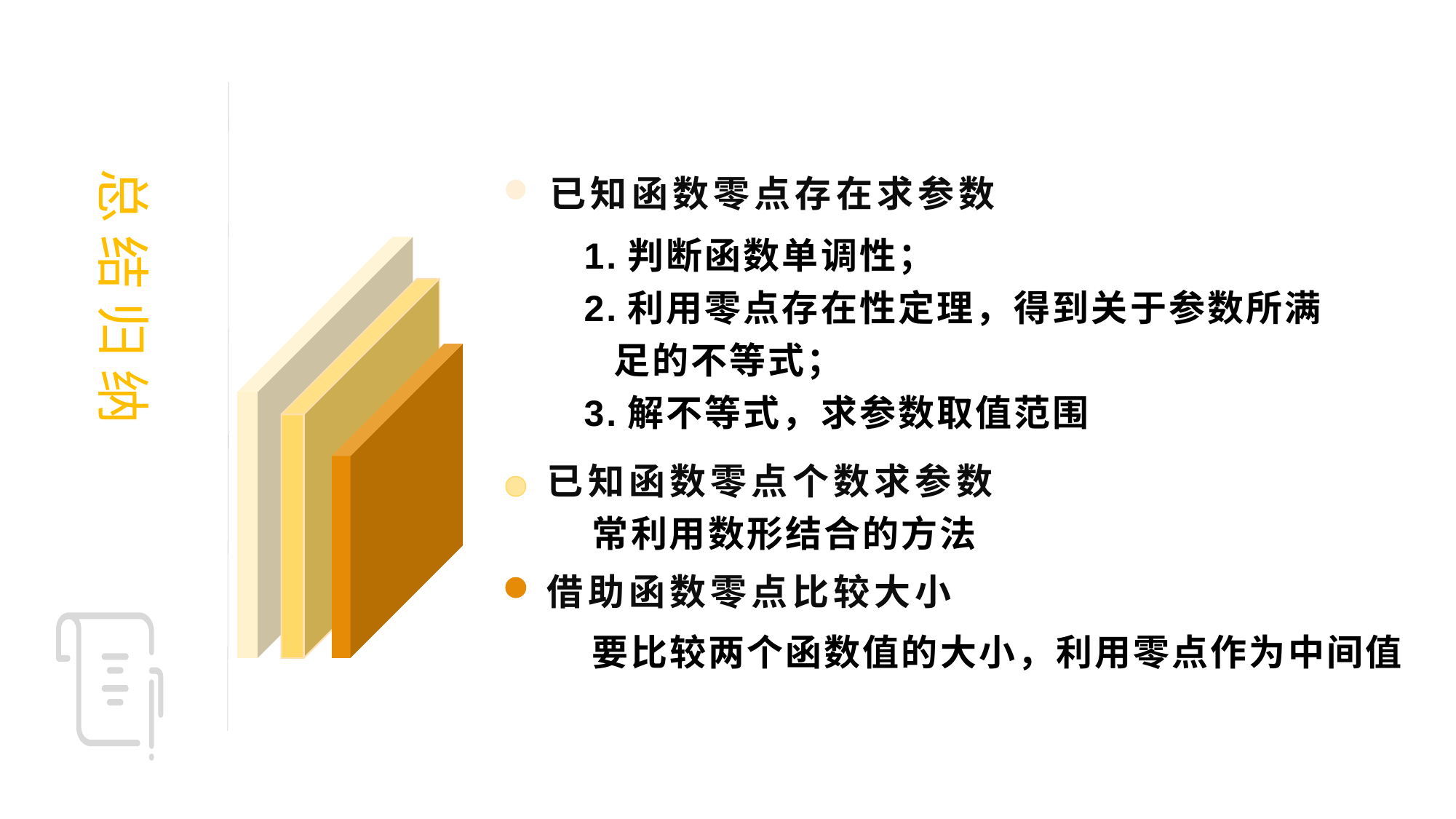

总 结 归 纳
已知函数零点存在求参数

1.判断函数单调性；
2.利用零点存在性定理，得到关于参数所满
  足的不等式；
3.解不等式，求参数取值范围

已知函数零点个数求参数

常利用数形结合的方法
借助函数零点比较大小

要比较两个函数值的大小，利用零点作为中间值